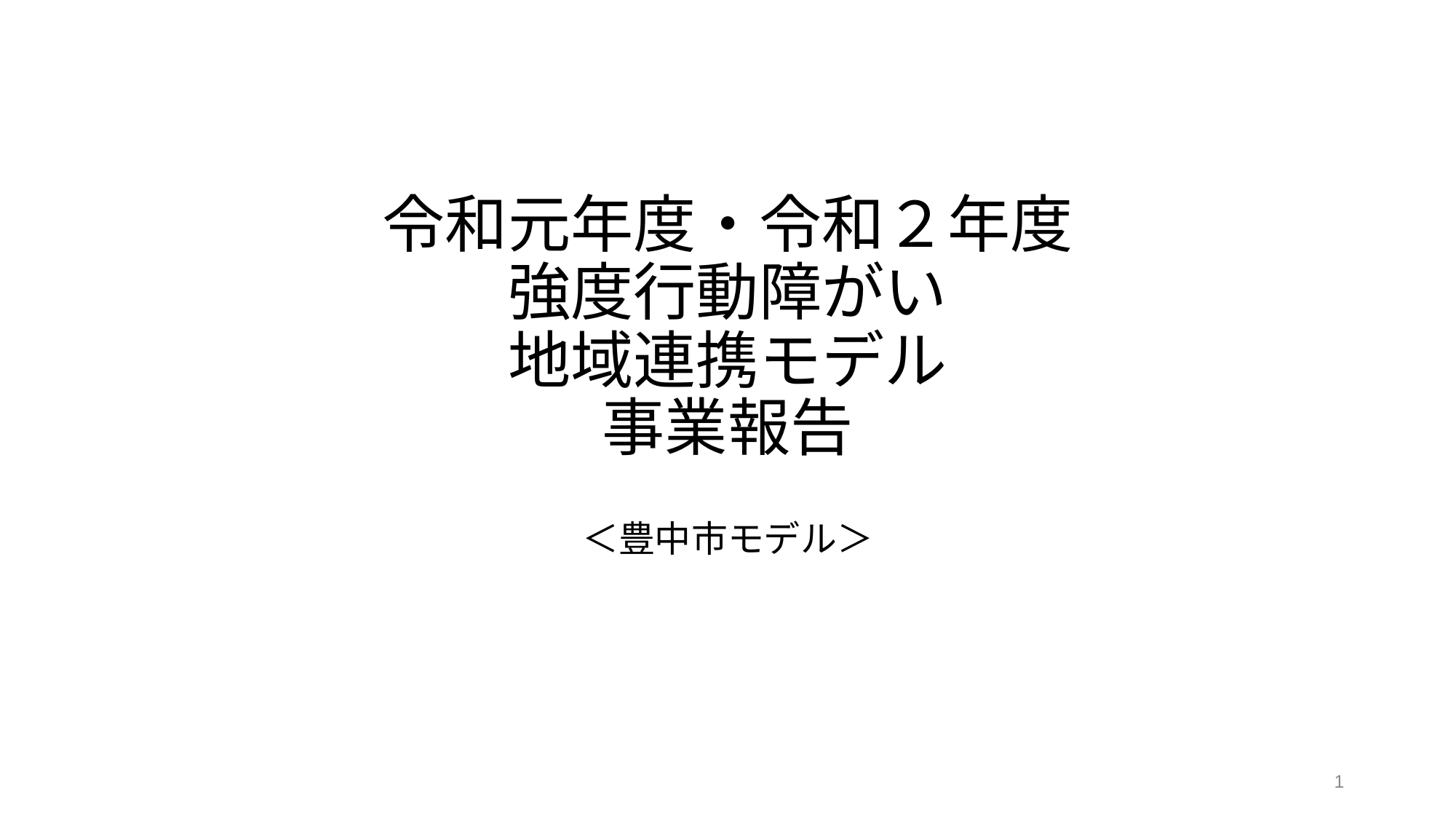

# 令和元年度・令和２年度 強度行動障がい 地域連携モデル 事業報告
＜豊中市モデル＞
1